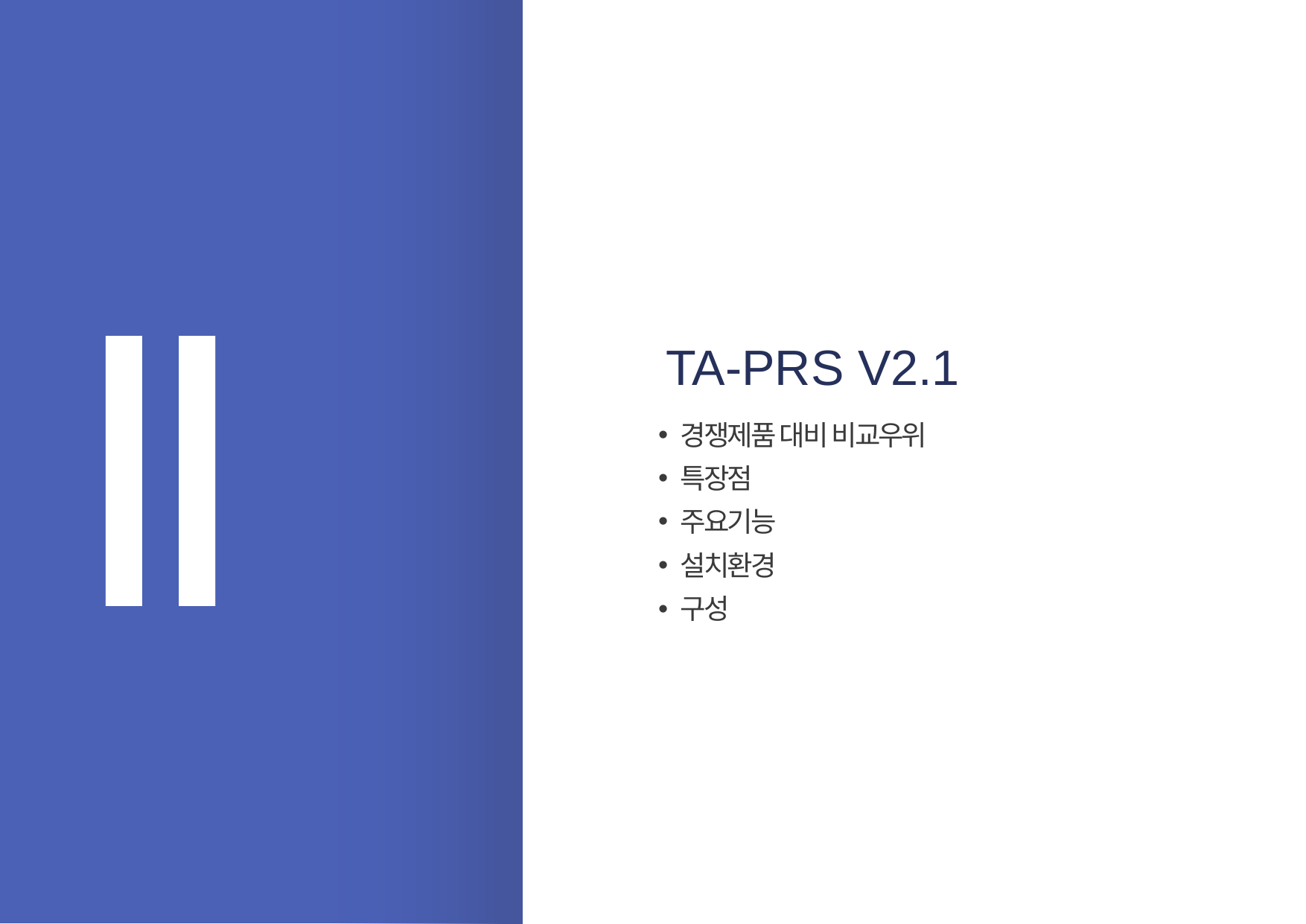

Ⅱ
TA-PRS V2.1
경쟁제품 대비 비교우위
특장점
주요기능
설치환경
구성
9